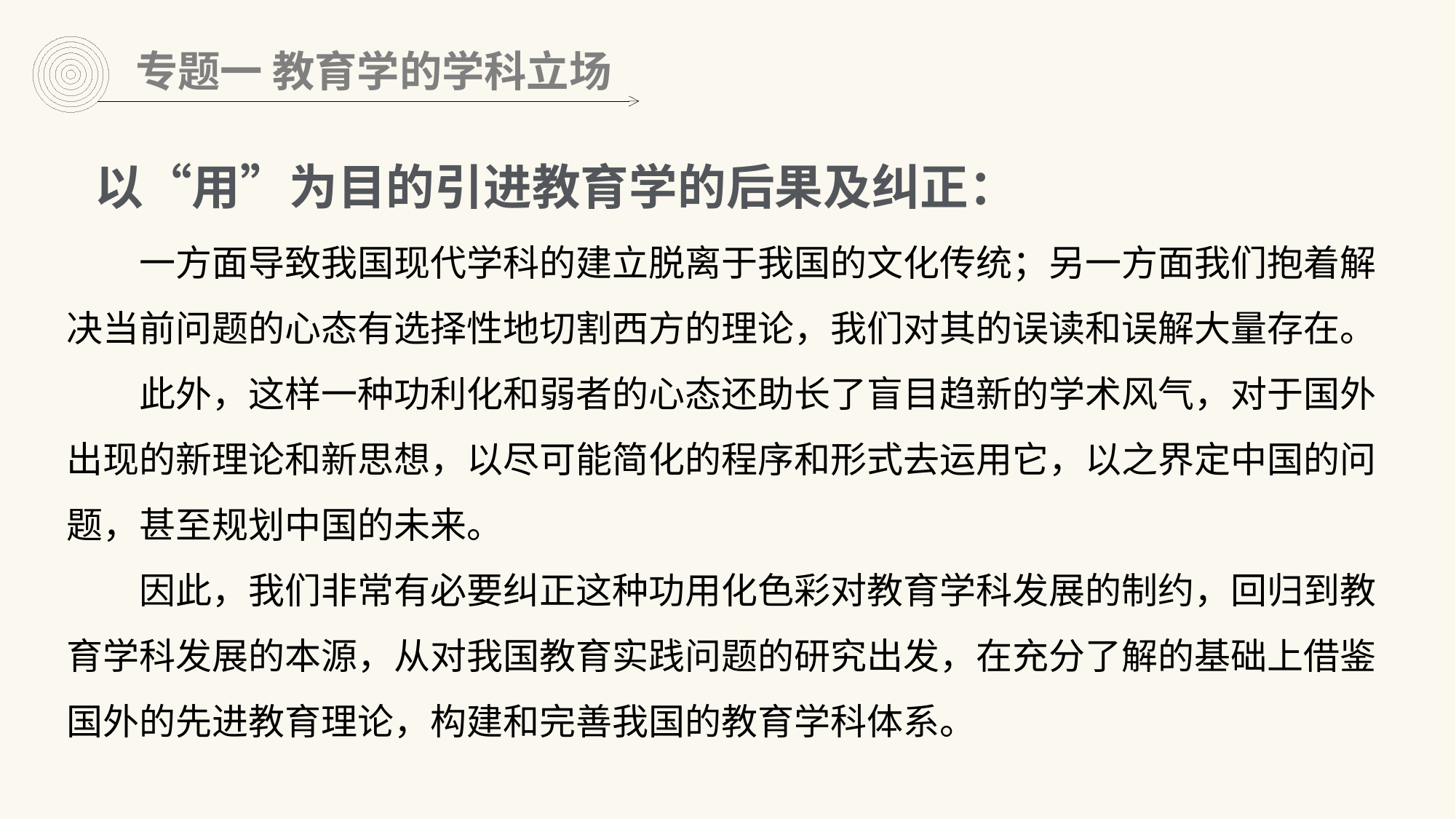

专题一 教育学的学科立场
以“用”为目的引进教育学的后果及纠正：
一方面导致我国现代学科的建立脱离于我国的文化传统；另一方面我们抱着解决当前问题的心态有选择性地切割西方的理论，我们对其的误读和误解大量存在。
此外，这样一种功利化和弱者的心态还助长了盲目趋新的学术风气，对于国外出现的新理论和新思想，以尽可能简化的程序和形式去运用它，以之界定中国的问题，甚至规划中国的未来。
因此，我们非常有必要纠正这种功用化色彩对教育学科发展的制约，回归到教育学科发展的本源，从对我国教育实践问题的研究出发，在充分了解的基础上借鉴国外的先进教育理论，构建和完善我国的教育学科体系。